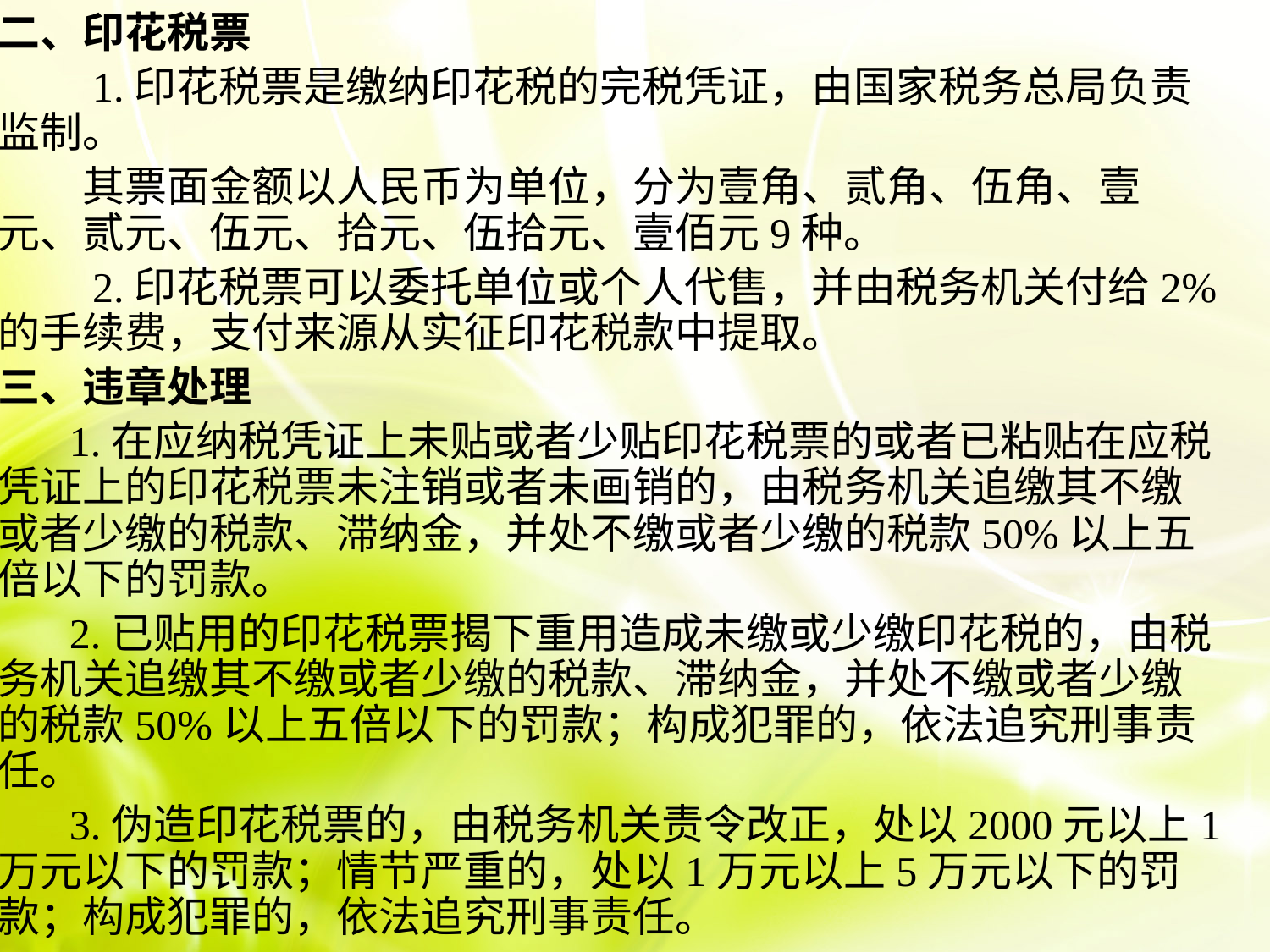

二、印花税票
　　1.印花税票是缴纳印花税的完税凭证，由国家税务总局负责监制。
　　其票面金额以人民币为单位，分为壹角、贰角、伍角、壹元、贰元、伍元、拾元、伍拾元、壹佰元9种。
　　2.印花税票可以委托单位或个人代售，并由税务机关付给2%的手续费，支付来源从实征印花税款中提取。
三、违章处理
　  1.在应纳税凭证上未贴或者少贴印花税票的或者已粘贴在应税凭证上的印花税票未注销或者未画销的，由税务机关追缴其不缴或者少缴的税款、滞纳金，并处不缴或者少缴的税款50%以上五倍以下的罚款。
　  2.已贴用的印花税票揭下重用造成未缴或少缴印花税的，由税务机关追缴其不缴或者少缴的税款、滞纳金，并处不缴或者少缴的税款50%以上五倍以下的罚款；构成犯罪的，依法追究刑事责任。
　  3.伪造印花税票的，由税务机关责令改正，处以2000元以上1万元以下的罚款；情节严重的，处以1万元以上5万元以下的罚款；构成犯罪的，依法追究刑事责任。